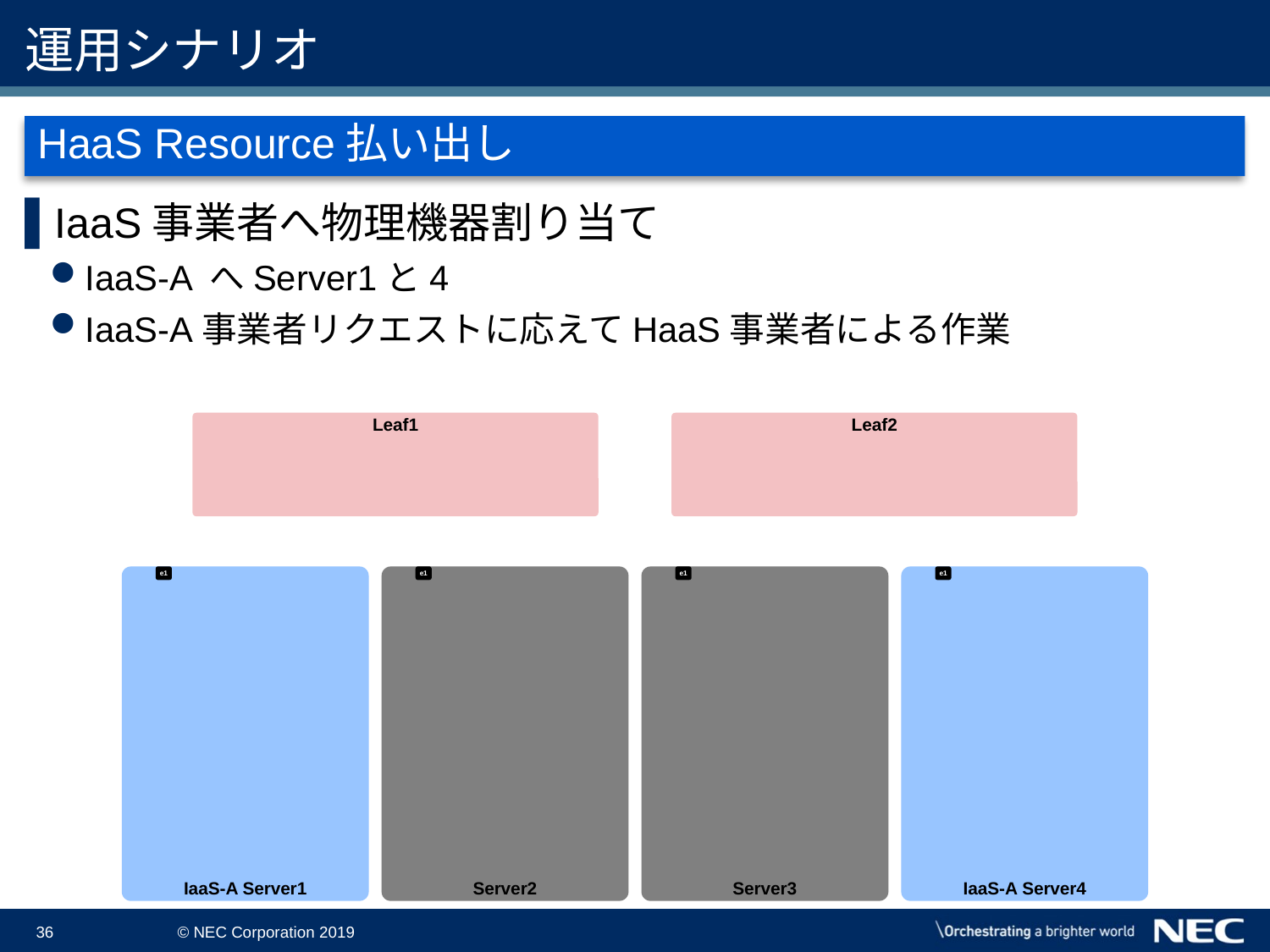

# 運用シナリオ
HaaS Resource払い出し
IaaS事業者へ物理機器割り当て
IaaS-A へServer1と4
IaaS-A事業者リクエストに応えてHaaS事業者による作業
Leaf1
Leaf2
e1
IaaS-A Server1
e1
Server2
e1
Server3
e1
IaaS-A Server4